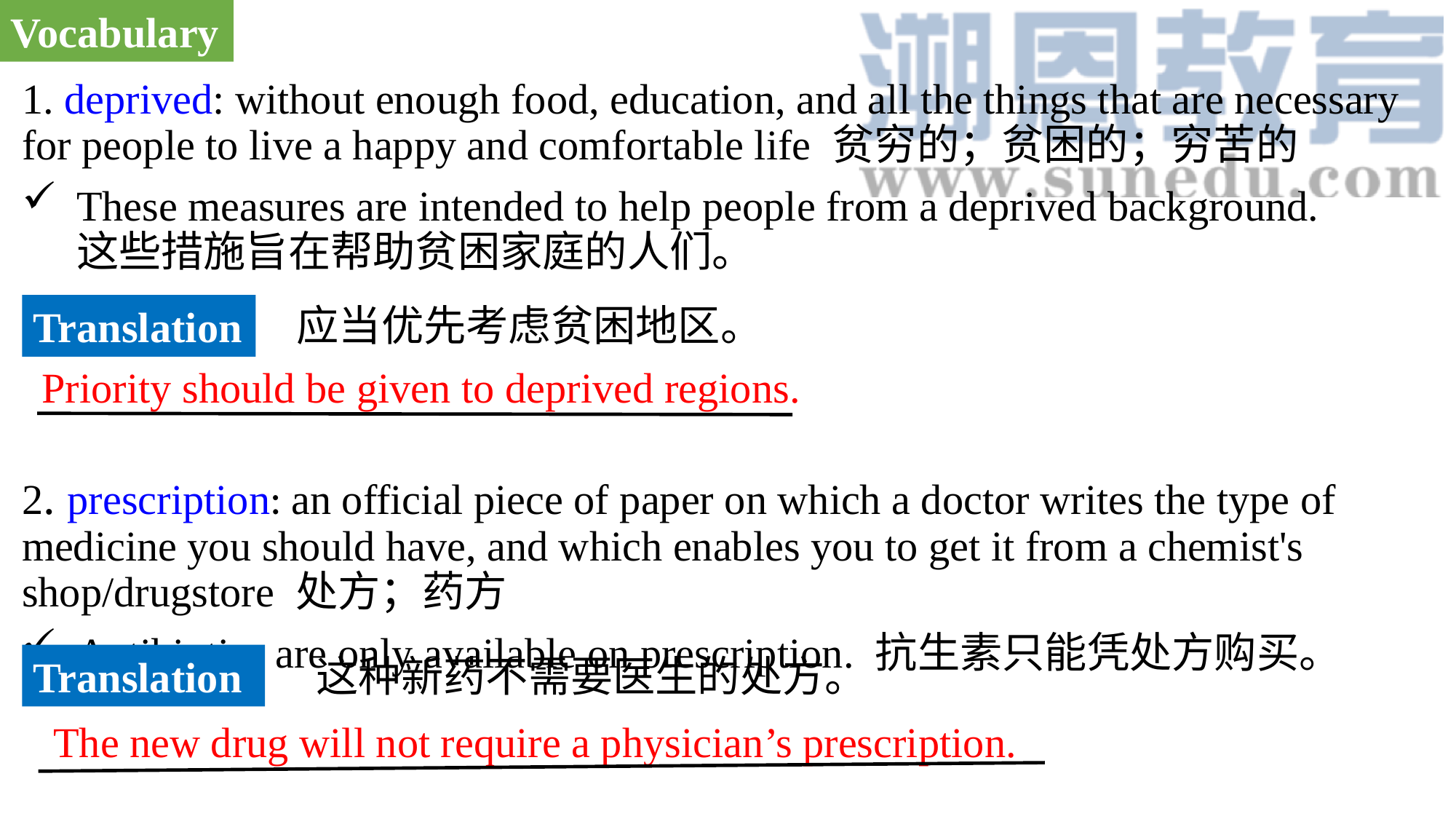

Vocabulary
1. deprived: without enough food, education, and all the things that are necessary for people to live a happy and comfortable life 贫穷的；贫困的；穷苦的
These measures are intended to help people from a deprived background.      这些措施旨在帮助贫困家庭的人们。

2. prescription: an official piece of paper on which a doctor writes the type of medicine you should have, and which enables you to get it from a chemist's shop/drugstore 处方；药方
Antibiotics are only available on prescription. 抗生素只能凭处方购买。
应当优先考虑贫困地区。
Translation
Priority should be given to deprived regions.
 这种新药不需要医生的处方。

Translation
 The new drug will not require a physician’s prescription.